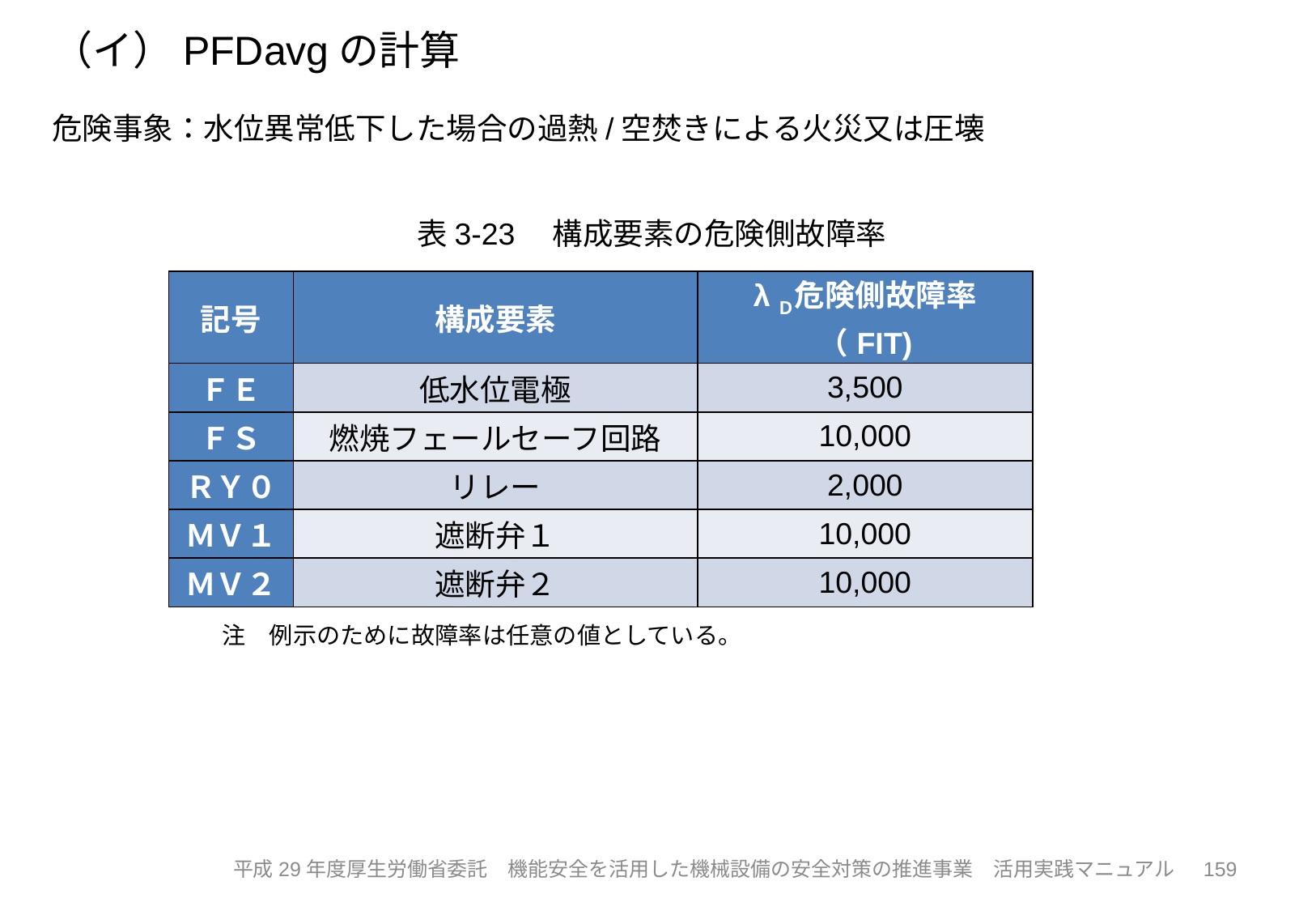

（イ）PFDavgの計算

危険事象：水位異常低下した場合の過熱/空焚きによる火災又は圧壊
　　　　　　　　表3-23　構成要素の危険側故障率
| 記号 | 構成要素 | λＤ危険側故障率（FIT) |
| --- | --- | --- |
| ＦＥ | 低水位電極 | 3,500 |
| ＦＳ | 燃焼フェールセーフ回路 | 10,000 |
| ＲＹ０ | リレー | 2,000 |
| ＭＶ１ | 遮断弁１ | 10,000 |
| ＭＶ２ | 遮断弁２ | 10,000 |
注　例示のために故障率は任意の値としている。
159
平成29年度厚生労働省委託　機能安全を活用した機械設備の安全対策の推進事業　活用実践マニュアル